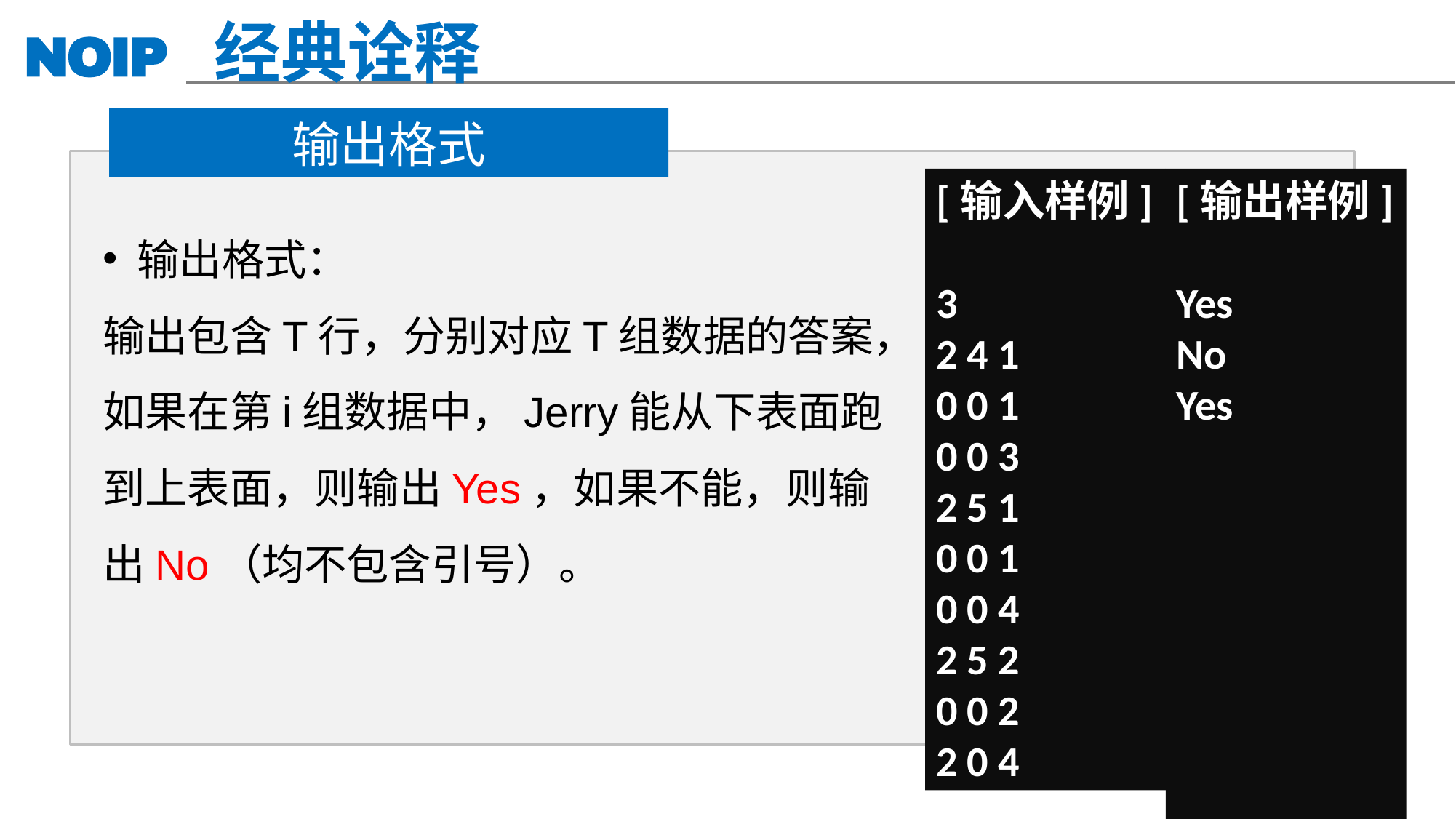

经典诠释
输出格式

[输入样例]
3
2 4 1
0 0 1
0 0 3
2 5 1
0 0 1
0 0 4
2 5 2
0 0 2
2 0 4
[输出样例]
Yes
No
Yes

 输出格式：
输出包含T行，分别对应T组数据的答案，如果在第i组数据中，Jerry能从下表面跑到上表面，则输出Yes，如果不能，则输出No（均不包含引号）。